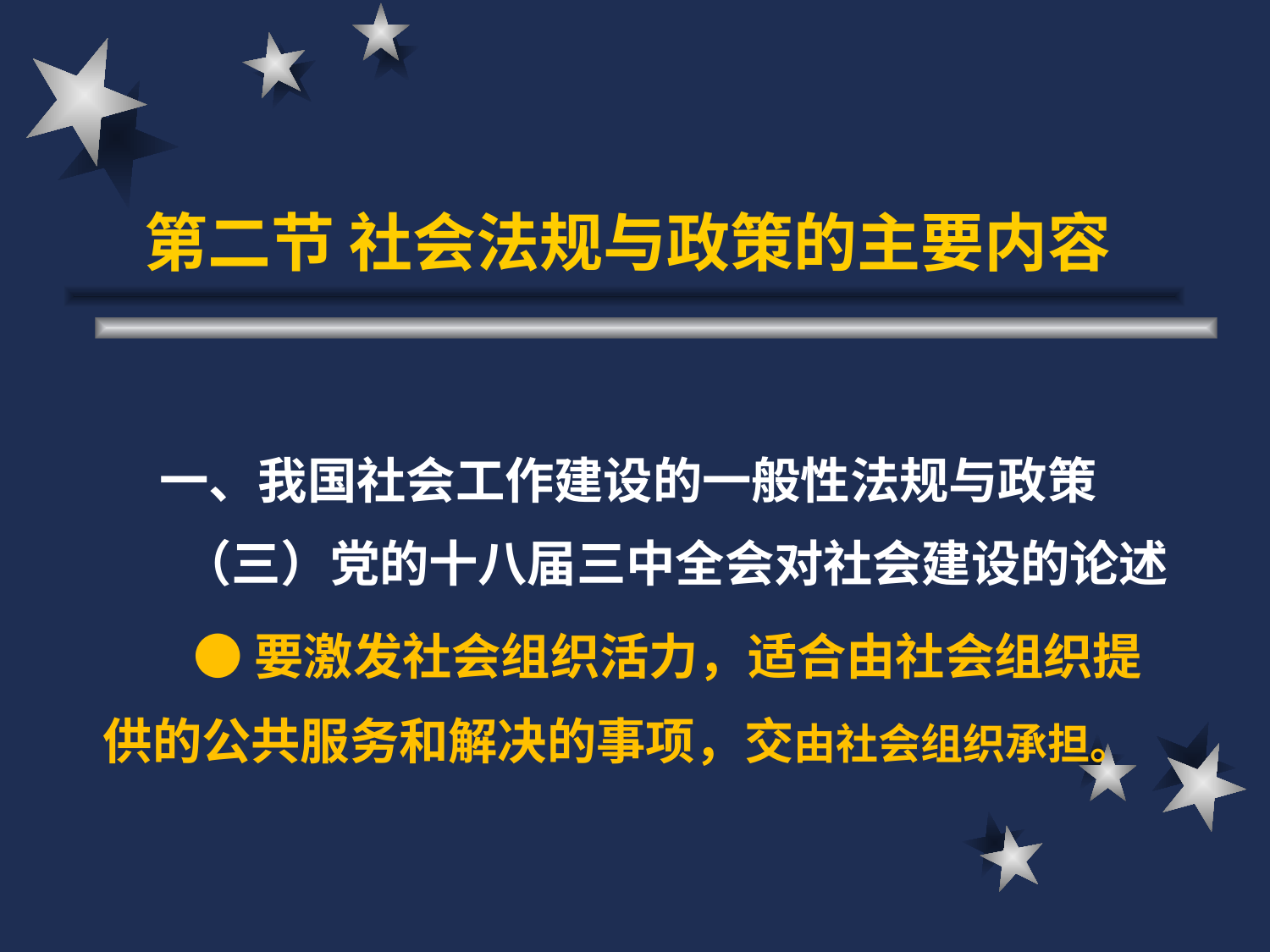

# 第二节 社会法规与政策的主要内容
    一、我国社会工作建设的一般性法规与政策
      （三）党的十八届三中全会对社会建设的论述
       ●要激发社会组织活力，适合由社会组织提供的公共服务和解决的事项，交由社会组织承担。
28